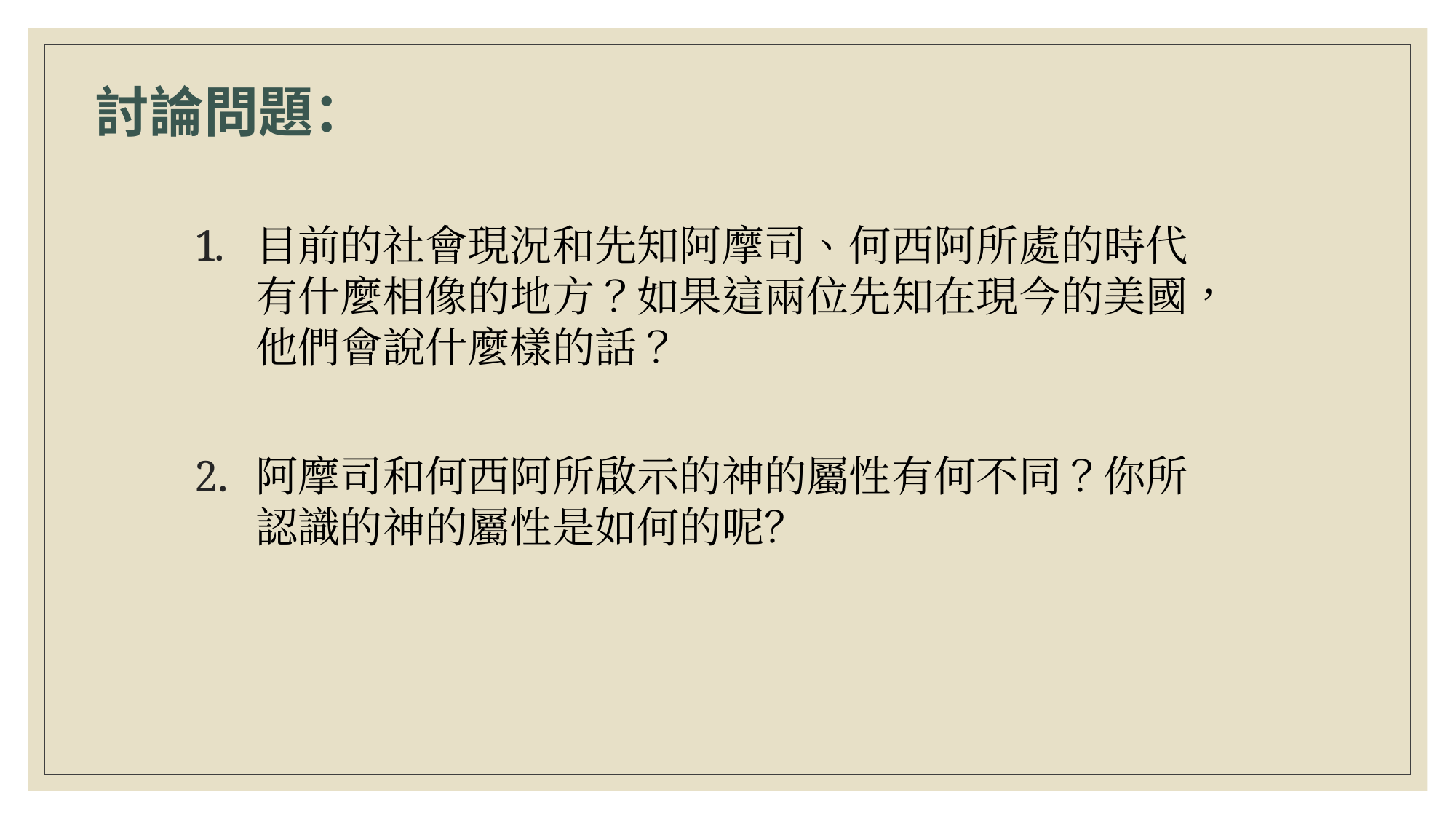

# 討論問題：
目前的社會現況和先知阿摩司、何西阿所處的時代有什麼相像的地方？如果這兩位先知在現今的美國，他們會說什麼樣的話？

阿摩司和何西阿所啟示的神的屬性有何不同？你所認識的神的屬性是如何的呢？